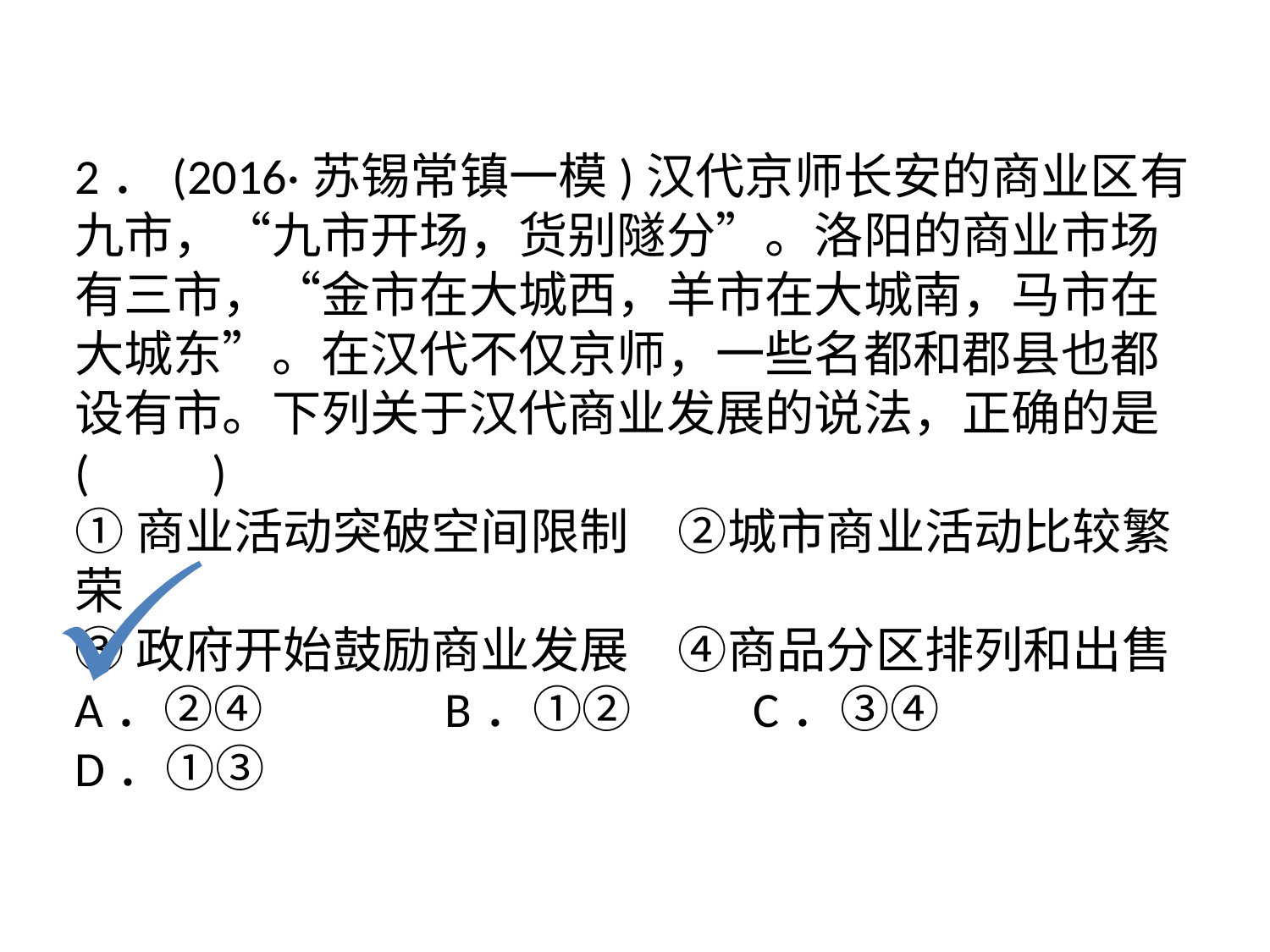

2．(2016·苏锡常镇一模)汉代京师长安的商业区有九市，“九市开场，货别隧分”。洛阳的商业市场有三市，“金市在大城西，羊市在大城南，马市在大城东”。在汉代不仅京师，一些名都和郡县也都设有市。下列关于汉代商业发展的说法，正确的是(　　)
①商业活动突破空间限制　②城市商业活动比较繁荣
③政府开始鼓励商业发展　④商品分区排列和出售
A．②④　　　  B．①②          C．③④      	  D．①③